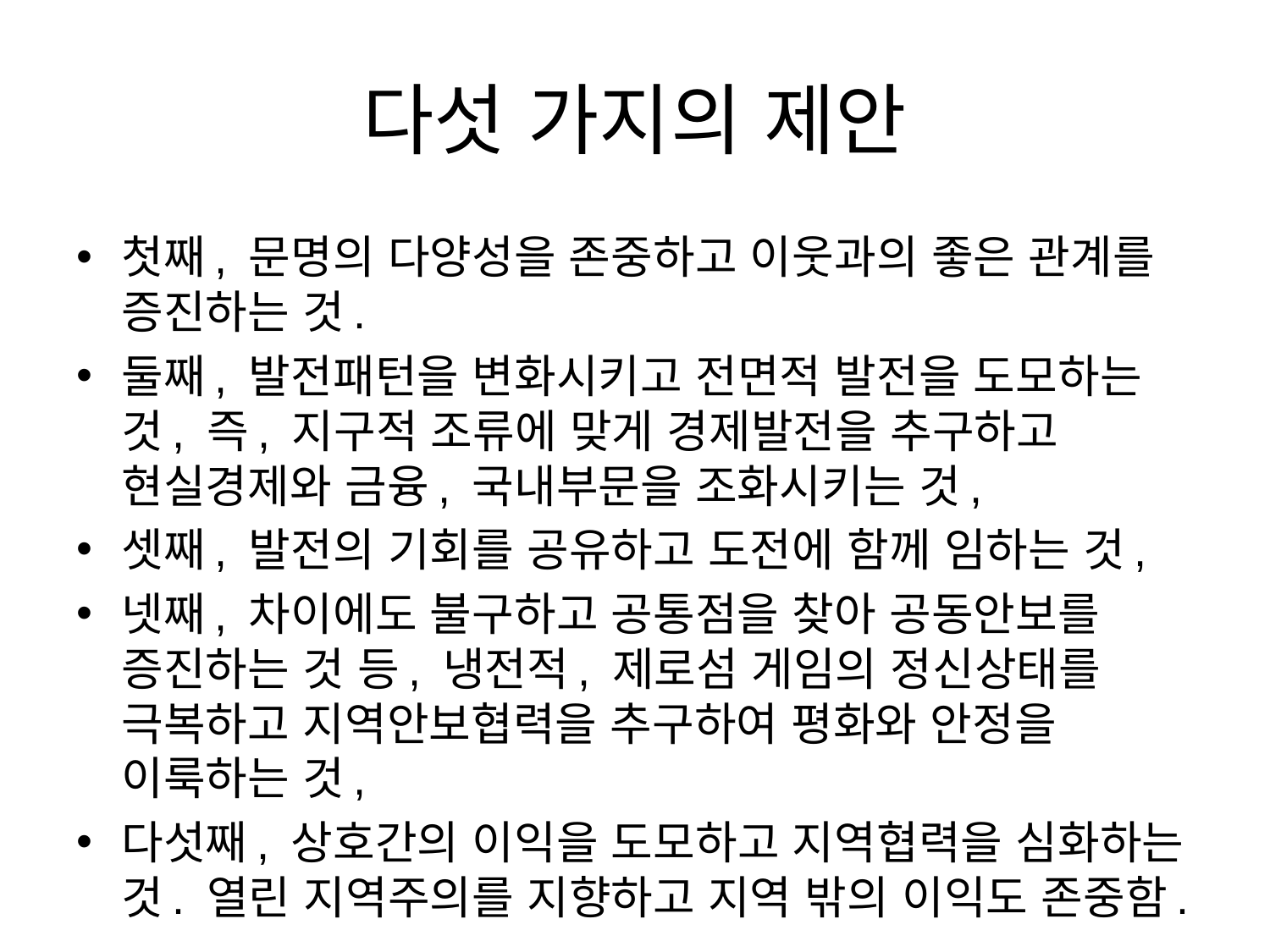

# 다섯 가지의 제안
첫째, 문명의 다양성을 존중하고 이웃과의 좋은 관계를 증진하는 것.
둘째, 발전패턴을 변화시키고 전면적 발전을 도모하는 것, 즉, 지구적 조류에 맞게 경제발전을 추구하고 현실경제와 금융, 국내부문을 조화시키는 것,
셋째, 발전의 기회를 공유하고 도전에 함께 임하는 것,
넷째, 차이에도 불구하고 공통점을 찾아 공동안보를 증진하는 것 등, 냉전적, 제로섬 게임의 정신상태를 극복하고 지역안보협력을 추구하여 평화와 안정을 이룩하는 것,
다섯째, 상호간의 이익을 도모하고 지역협력을 심화하는 것. 열린 지역주의를 지향하고 지역 밖의 이익도 존중함.